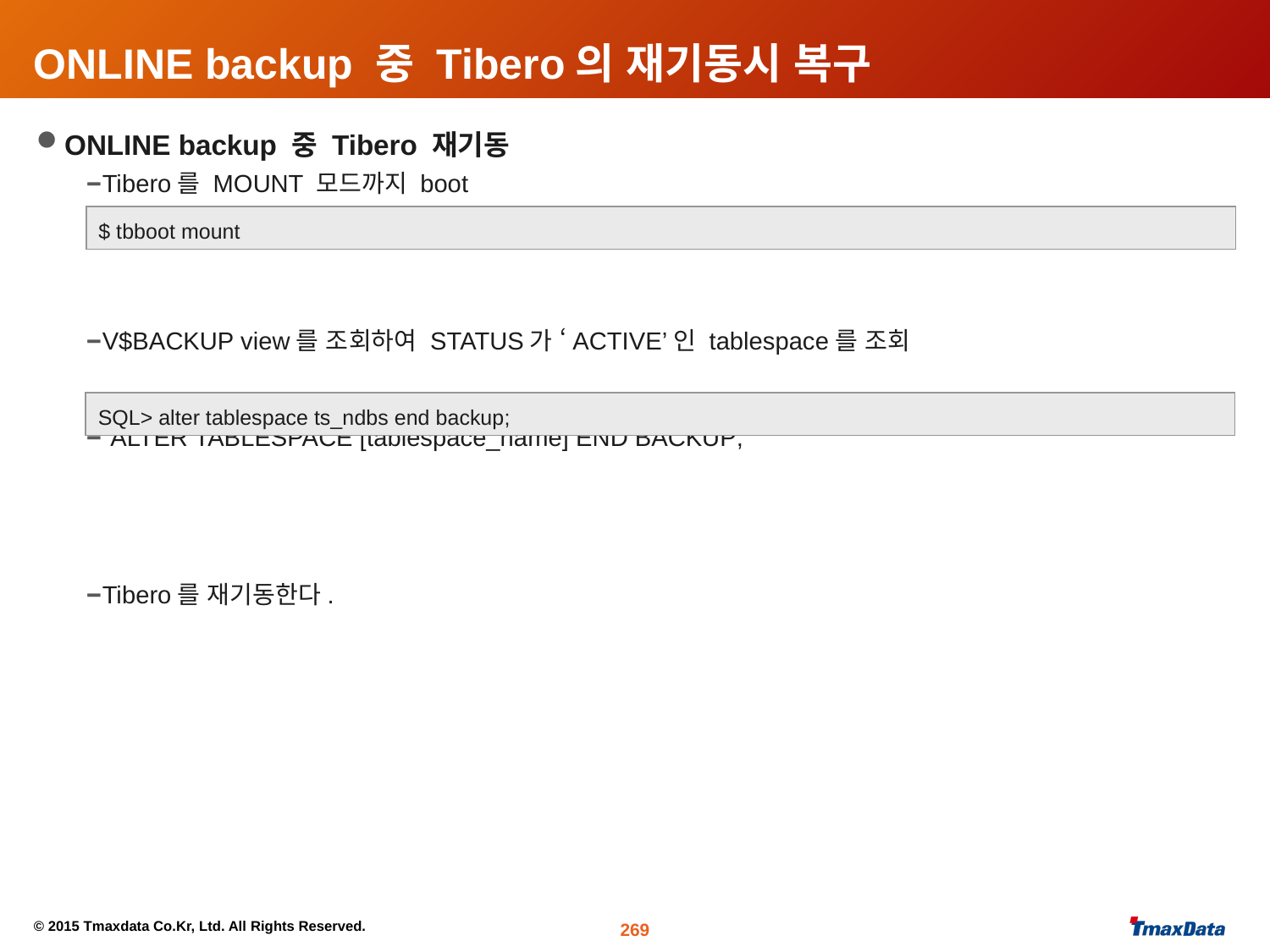

# ONLINE backup 중 Tibero의 재기동시 복구
ONLINE backup 중 Tibero 재기동
Tibero를 MOUNT 모드까지 boot

V$BACKUP view를 조회하여 STATUS가 ‘ACTIVE’인 tablespace를 조회

“ALTER TABLESPACE [tablespace_name] END BACKUP;

Tibero를 재기동한다.
$ tbboot mount
SQL> alter tablespace ts_ndbs end backup;